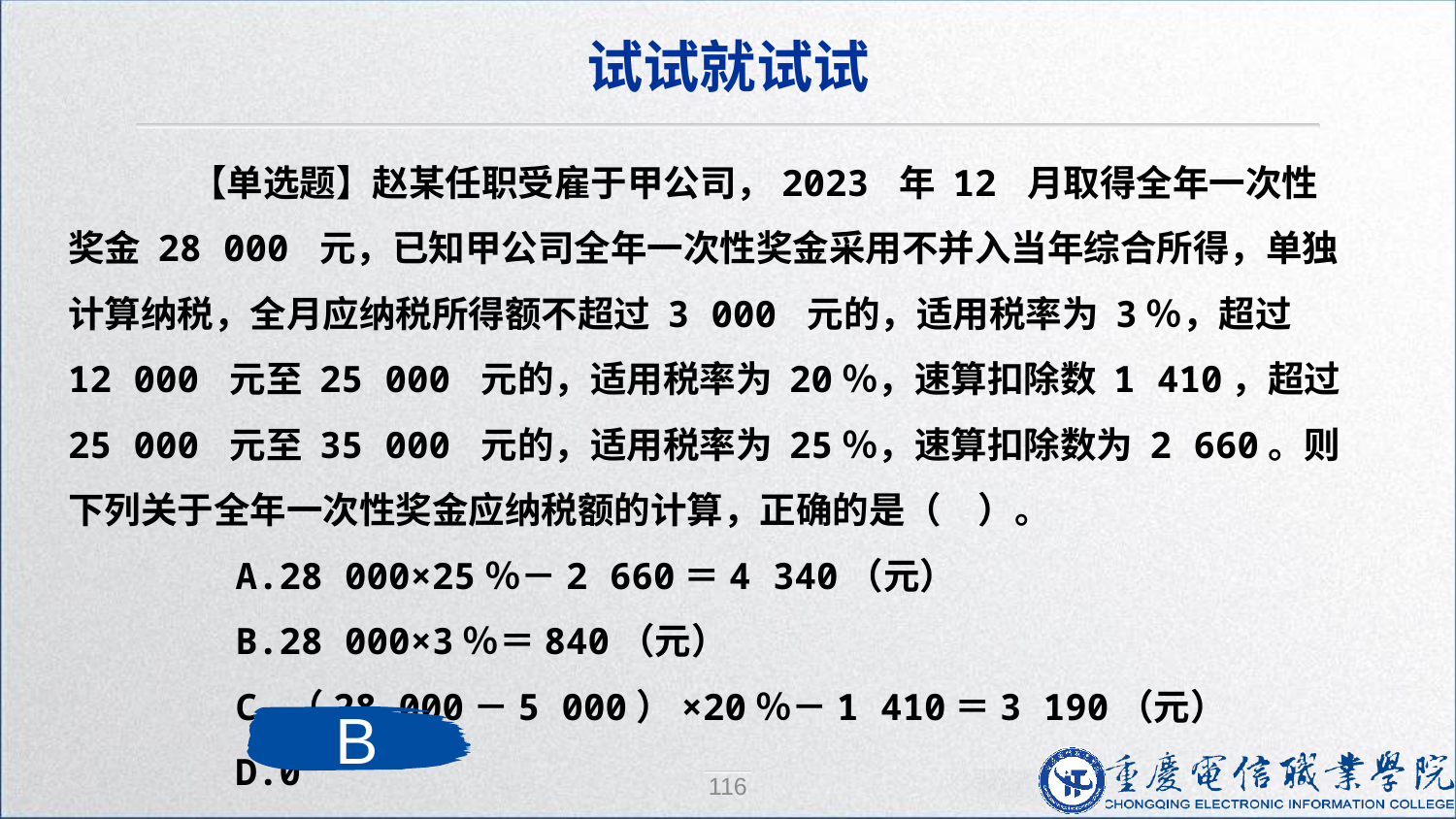

试试就试试
　【单选题】赵某任职受雇于甲公司，2023 年 12 月取得全年一次性奖金 28 000 元，已知甲公司全年一次性奖金采用不并入当年综合所得，单独计算纳税，全月应纳税所得额不超过 3 000 元的，适用税率为 3％，超过 12 000 元至 25 000 元的，适用税率为 20％，速算扣除数 1 410，超过 25 000 元至 35 000 元的，适用税率为 25％，速算扣除数为 2 660。则下列关于全年一次性奖金应纳税额的计算，正确的是（　）。
　　A.28 000×25％－2 660＝4 340（元）
　　B.28 000×3％＝840（元）
　　C.（28 000－5 000）×20％－1 410＝3 190（元）
　　D.0

B
116